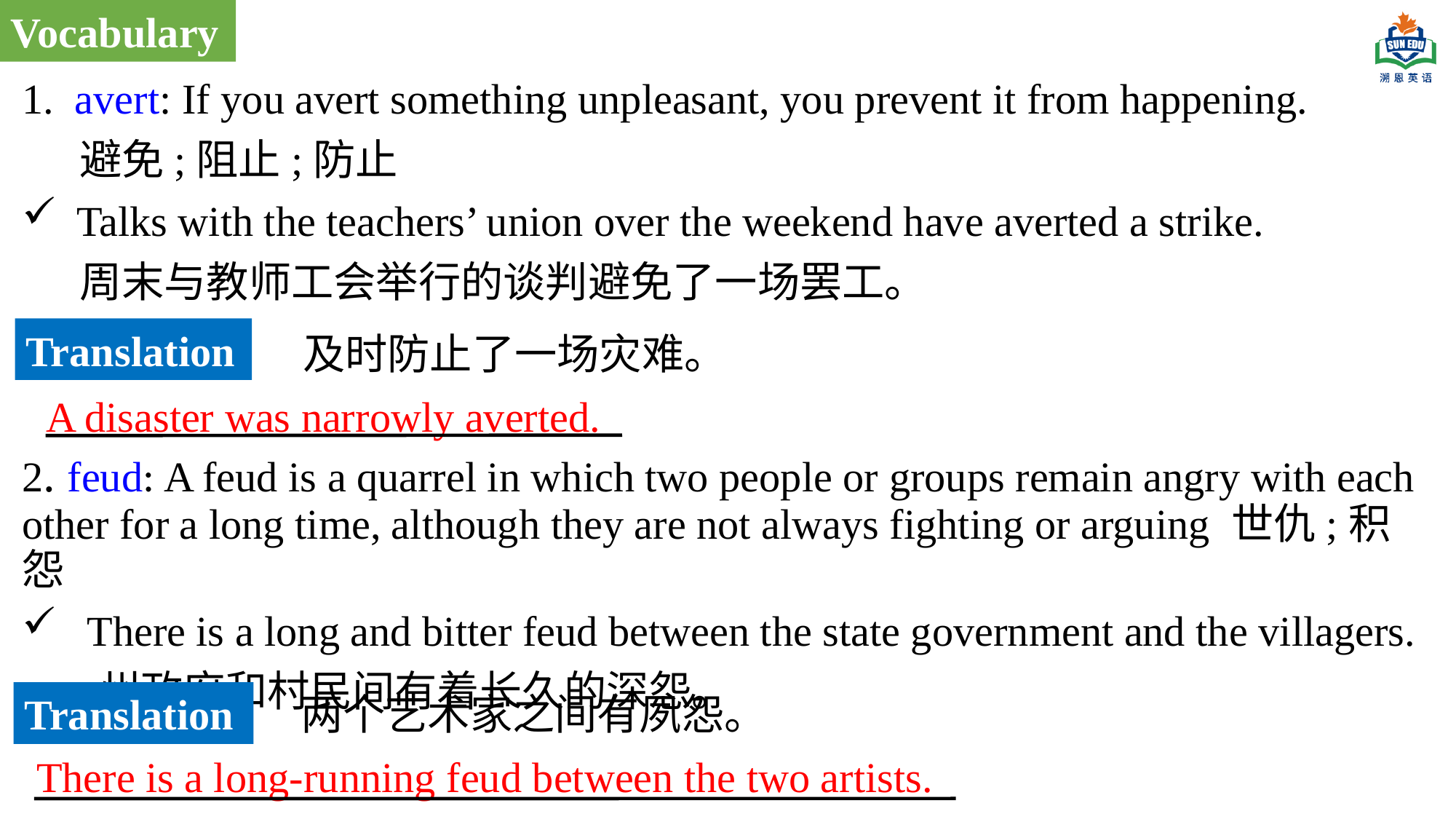

Vocabulary
1.  avert: If you avert something unpleasant, you prevent it from happening.
     避免;阻止;防止
Talks with the teachers’ union over the weekend have averted a strike.
     周末与教师工会举行的谈判避免了一场罢工。

2. feud: A feud is a quarrel in which two people or groups remain angry with each other for a long time, although they are not always fighting or arguing 世仇;积怨
 There is a long and bitter feud between the state government and the villagers.
       州政府和村民间有着长久的深怨。
Translation
及时防止了一场灾难。
A disaster was narrowly averted.
Translation
两个艺术家之间有夙怨。
 There is a long-running feud between the two artists.